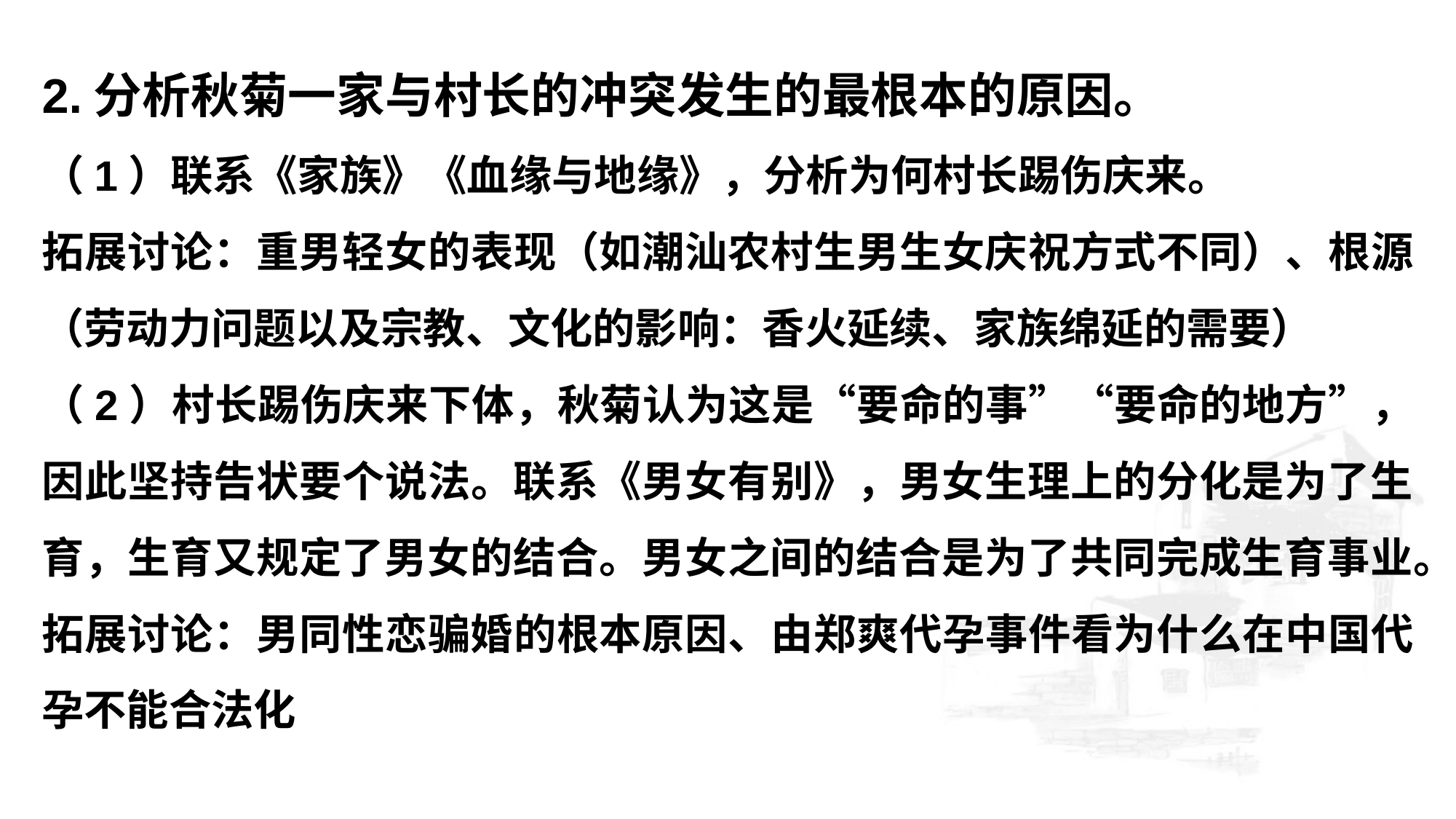

2.分析秋菊一家与村长的冲突发生的最根本的原因。
（1）联系《家族》《血缘与地缘》，分析为何村长踢伤庆来。
拓展讨论：重男轻女的表现（如潮汕农村生男生女庆祝方式不同）、根源（劳动力问题以及宗教、文化的影响：香火延续、家族绵延的需要）
（2）村长踢伤庆来下体，秋菊认为这是“要命的事”“要命的地方”，因此坚持告状要个说法。联系《男女有别》，男女生理上的分化是为了生育，生育又规定了男女的结合。男女之间的结合是为了共同完成生育事业。
拓展讨论：男同性恋骗婚的根本原因、由郑爽代孕事件看为什么在中国代孕不能合法化